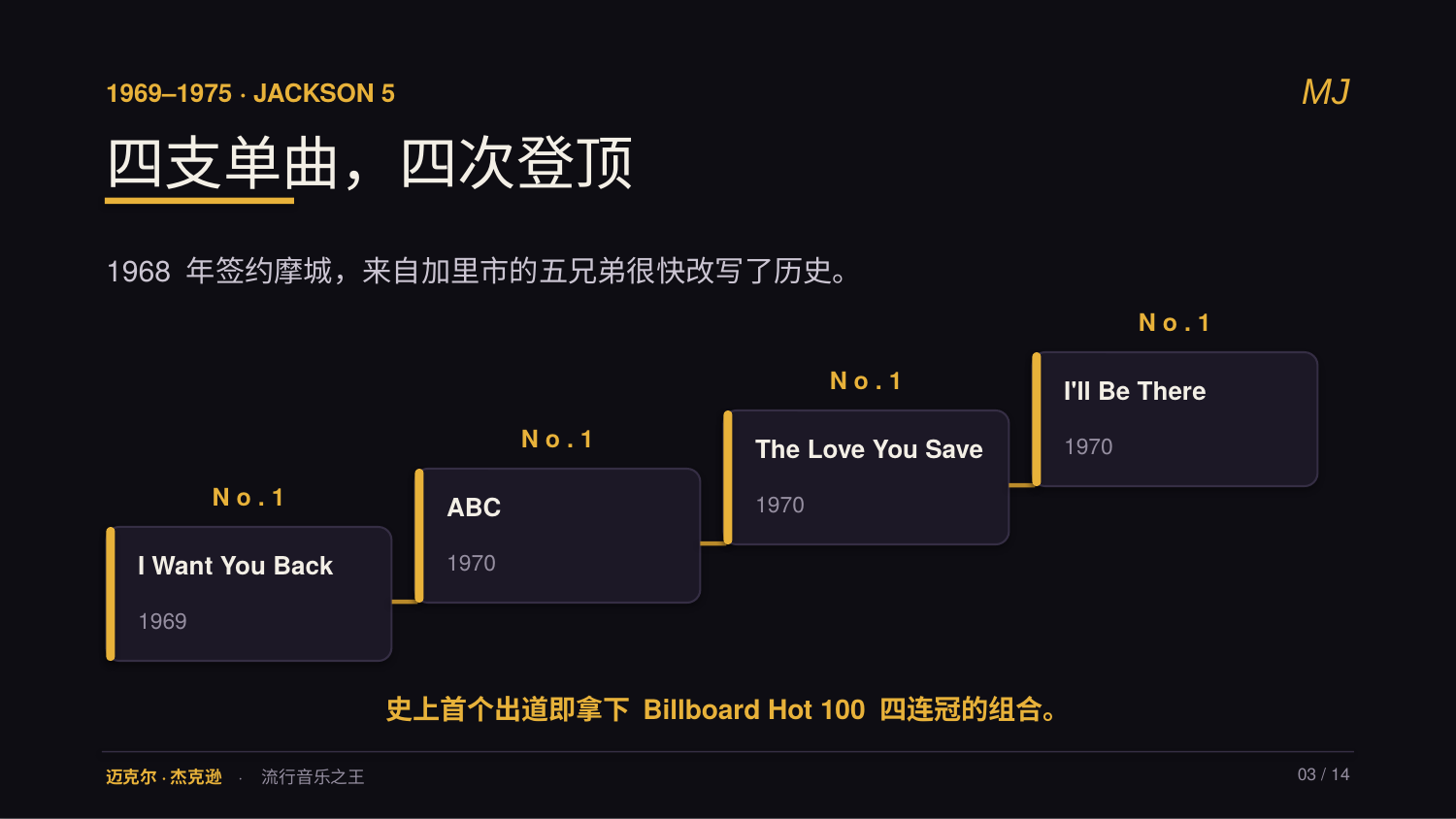

MJ
1969–1975 · JACKSON 5
四支单曲，四次登顶

1968 年签约摩城，来自加里市的五兄弟很快改写了历史。
N o . 1

N o . 1
I'll Be There

N o . 1
1970
The Love You Save

N o . 1

1970
ABC

1970
I Want You Back

1969
史上首个出道即拿下 Billboard Hot 100 四连冠的组合。

迈克尔·杰克逊   ·   流行音乐之王
03 / 14